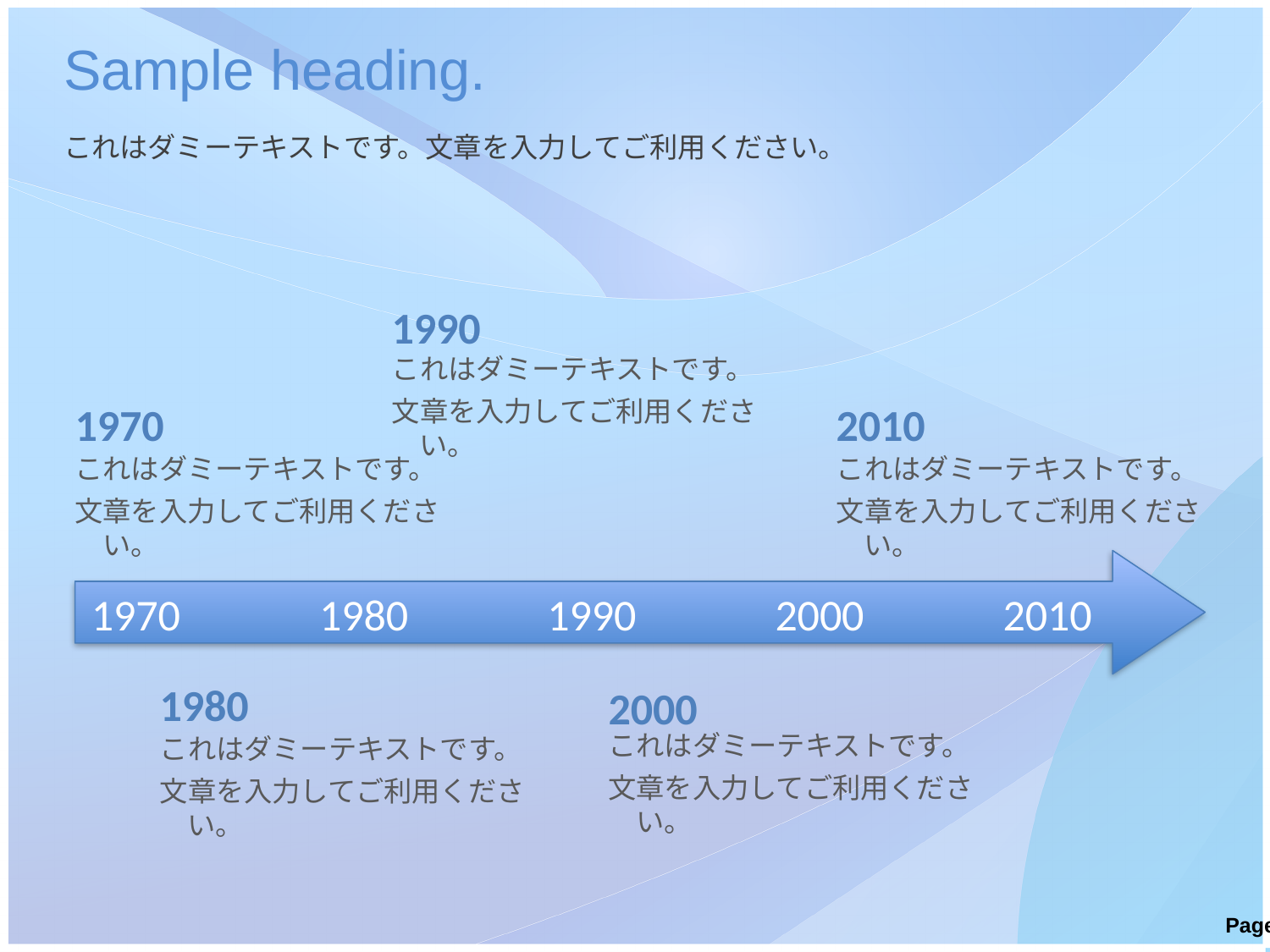

# Sample heading.
これはダミーテキストです。文章を入力してご利用ください。
1990
これはダミーテキストです。
文章を入力してご利用ください。
2010
1970
これはダミーテキストです。
文章を入力してご利用ください。
これはダミーテキストです。
文章を入力してご利用ください。

1970              1980              1990              2000              2010
1980
2000
これはダミーテキストです。
文章を入力してご利用ください。
これはダミーテキストです。
文章を入力してご利用ください。